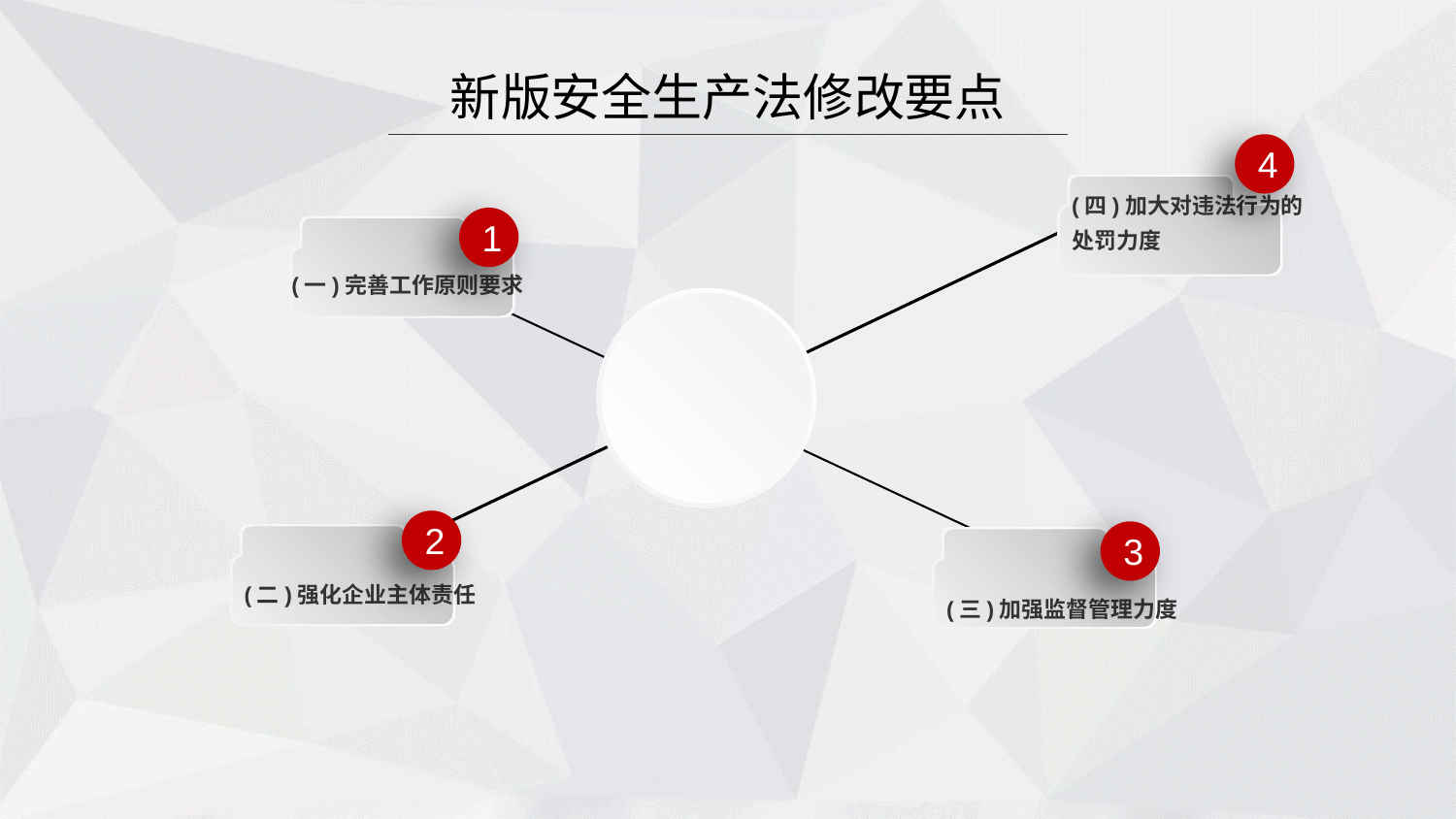

新版安全生产法修改要点
4

(四)加大对违法行为的
处罚力度
1

(一)完善工作原则要求

2
3

(二)强化企业主体责任
(三)加强监督管理力度